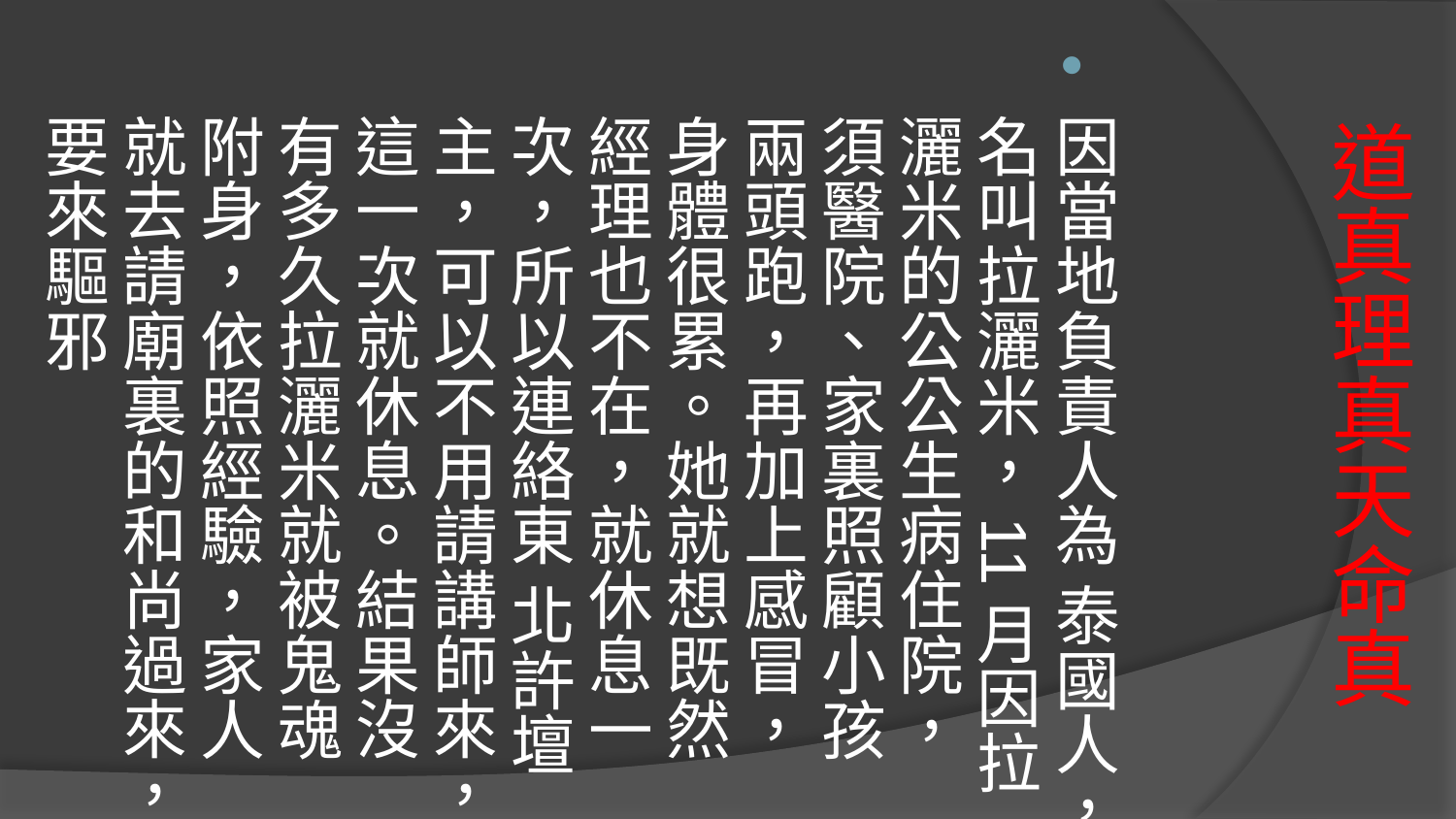

因當地負責人為 泰國人，名叫拉灑米，11月因拉灑米的公公生病住院，須醫院、家裏照顧小孩兩頭跑，再加上感冒，身體很累。她就想既然經理也不在，就休息一次，所以連絡東 北許壇主，可以不用請講師來，這一次就休息。結果沒有多久拉灑米就被鬼魂附身，依照經驗，家人就去請廟裏的和尚過來，要來驅邪
# 道真理真天命真